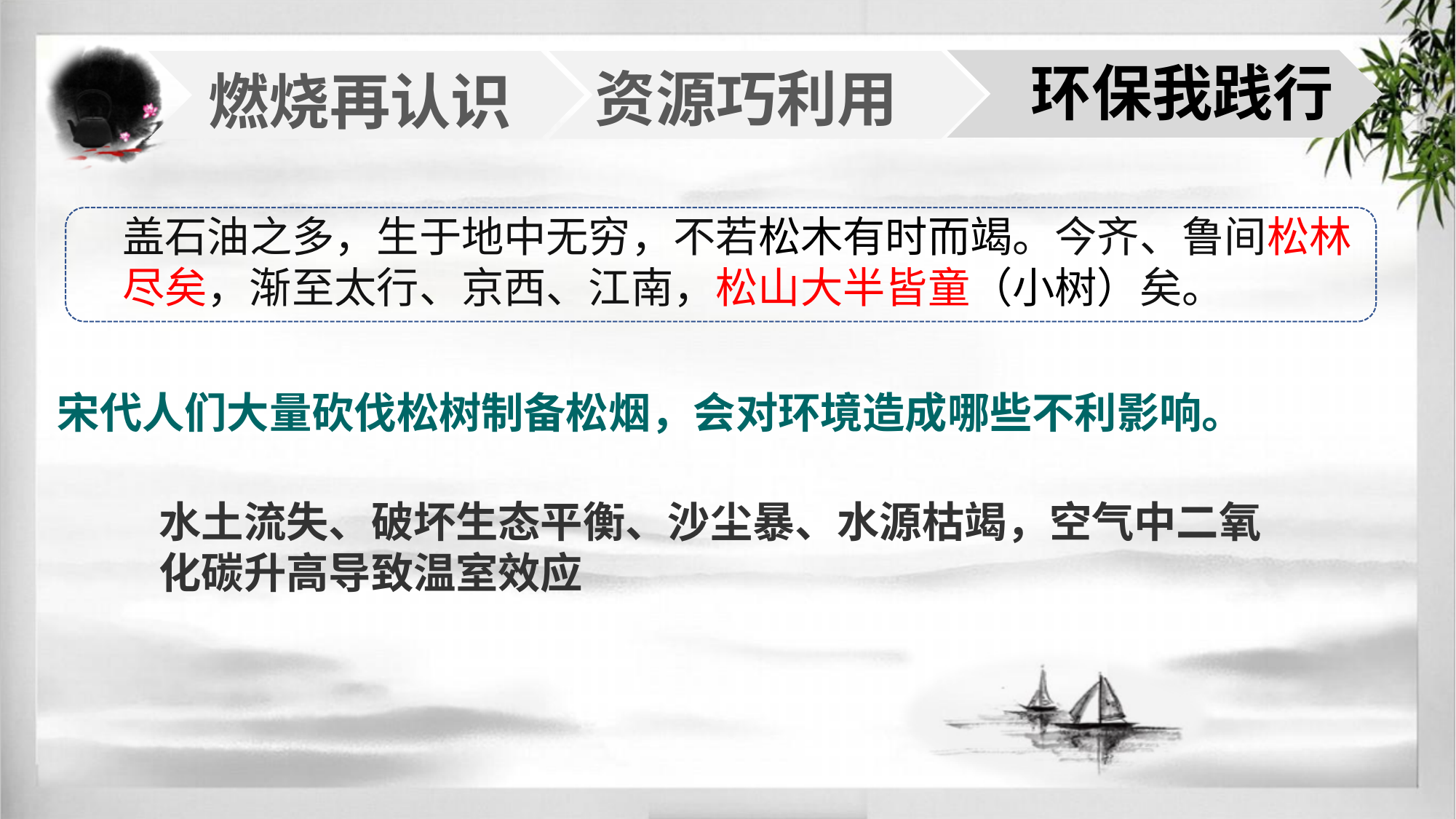

环保我践行

资源巧利用
燃烧再认识
盖石油之多，生于地中无穷，不若松木有时而竭。今齐、鲁间松林尽矣，渐至太行、京西、江南，松山大半皆童（小树）矣。

宋代人们大量砍伐松树制备松烟，会对环境造成哪些不利影响。
水土流失、破坏生态平衡、沙尘暴、水源枯竭，空气中二氧化碳升高导致温室效应